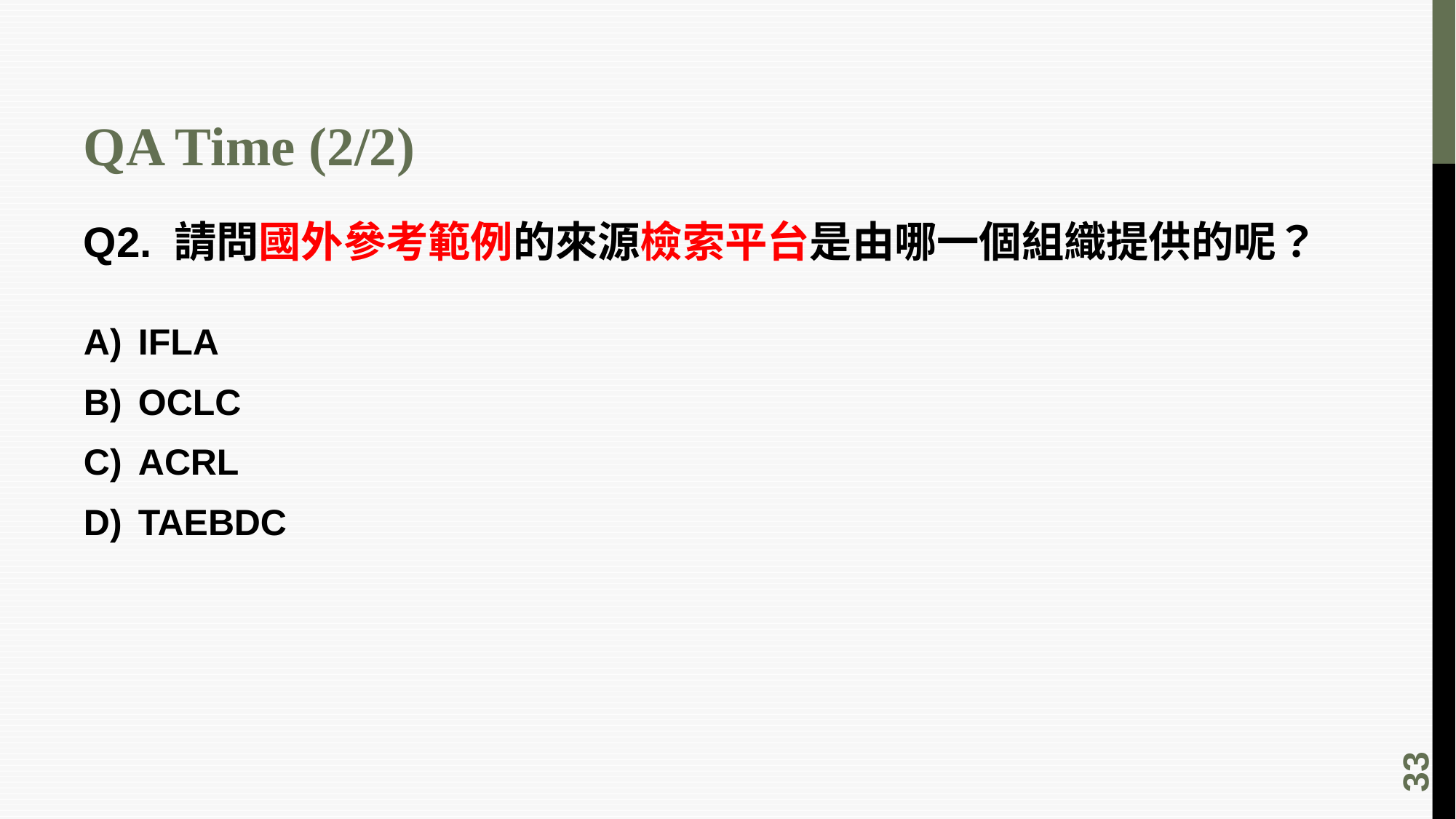

# QA Time (2/2)
Q2. 請問國外參考範例的來源檢索平台是由哪一個組織提供的呢？

IFLA
OCLC
ACRL
TAEBDC
33